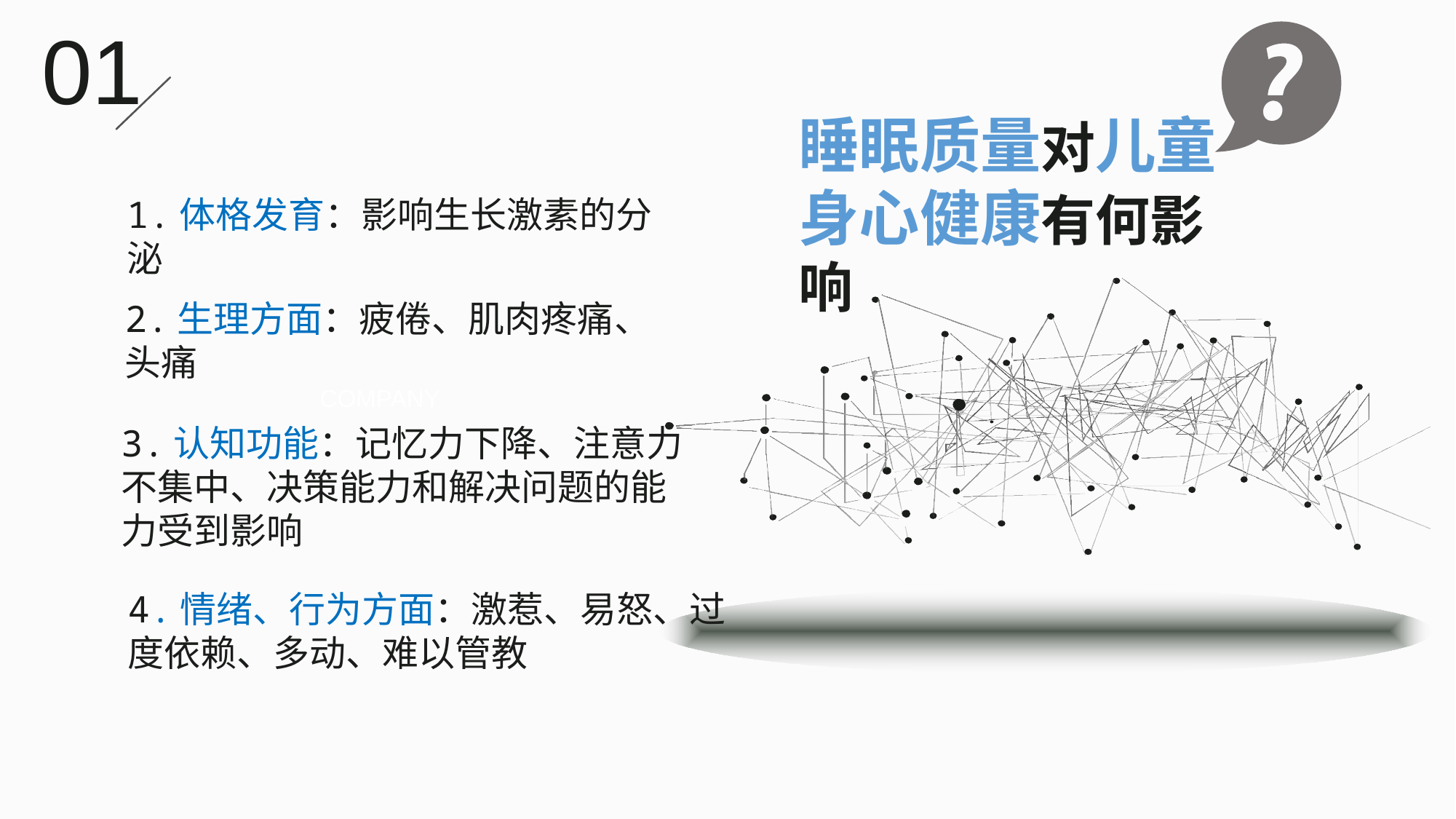

01

睡眠质量对儿童身心健康有何影响
1.体格发育：影响生长激素的分泌

2.生理方面：疲倦、肌肉疼痛、头痛
COMPANY
3.认知功能：记忆力下降、注意力不集中、决策能力和解决问题的能力受到影响
4.情绪、行为方面：激惹、易怒、过度依赖、多动、难以管教